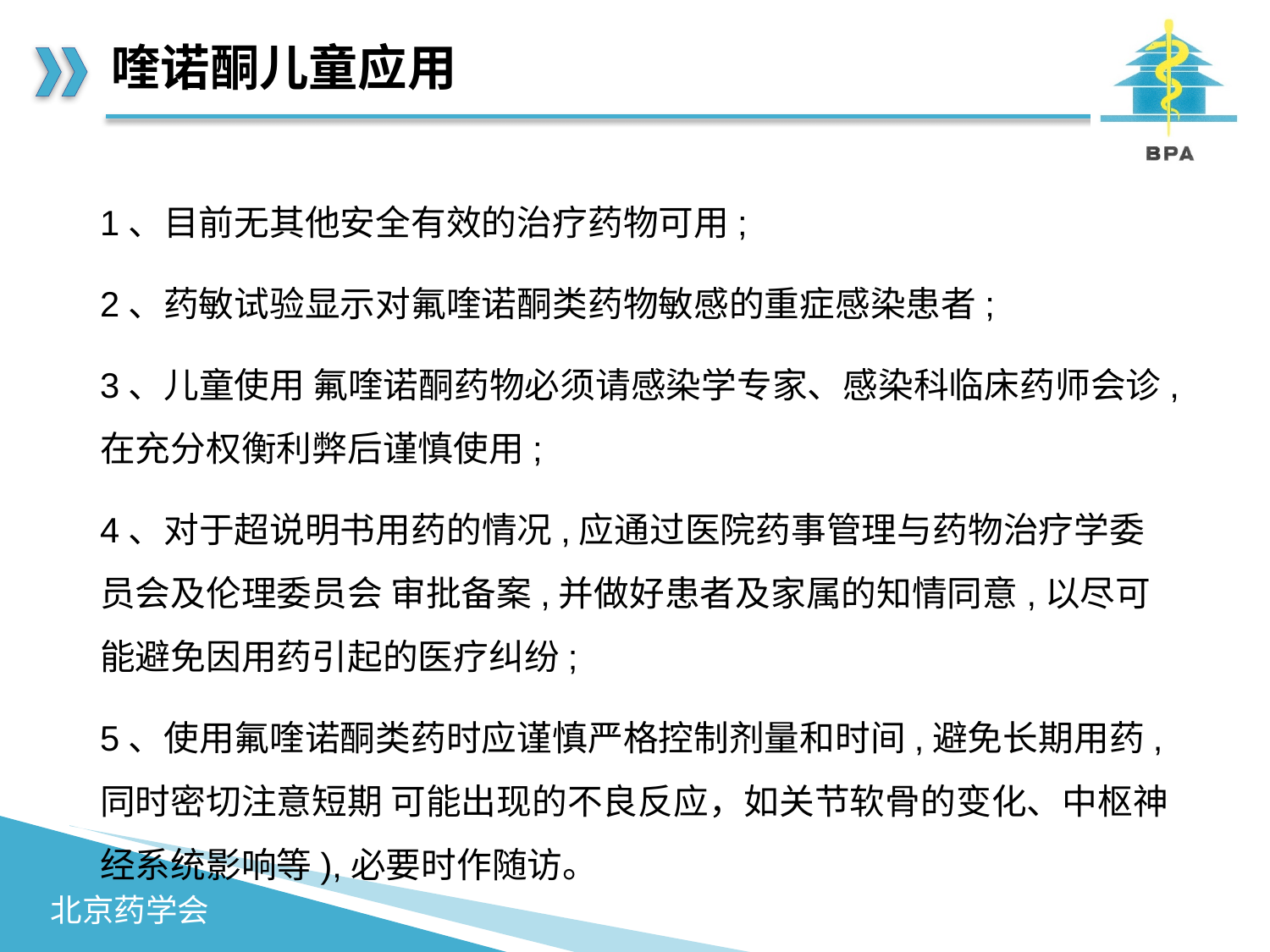

# 喹诺酮儿童应用
1、目前无其他安全有效的治疗药物可用;
2、药敏试验显示对氟喹诺酮类药物敏感的重症感染患者;
3、儿童使用 氟喹诺酮药物必须请感染学专家、感染科临床药师会诊,在充分权衡利弊后谨慎使用;
4、对于超说明书用药的情况,应通过医院药事管理与药物治疗学委员会及伦理委员会 审批备案,并做好患者及家属的知情同意,以尽可能避免因用药引起的医疗纠纷;
5、使用氟喹诺酮类药时应谨慎严格控制剂量和时间,避免长期用药,同时密切注意短期 可能出现的不良反应，如关节软骨的变化、中枢神经系统影响等),必要时作随访。